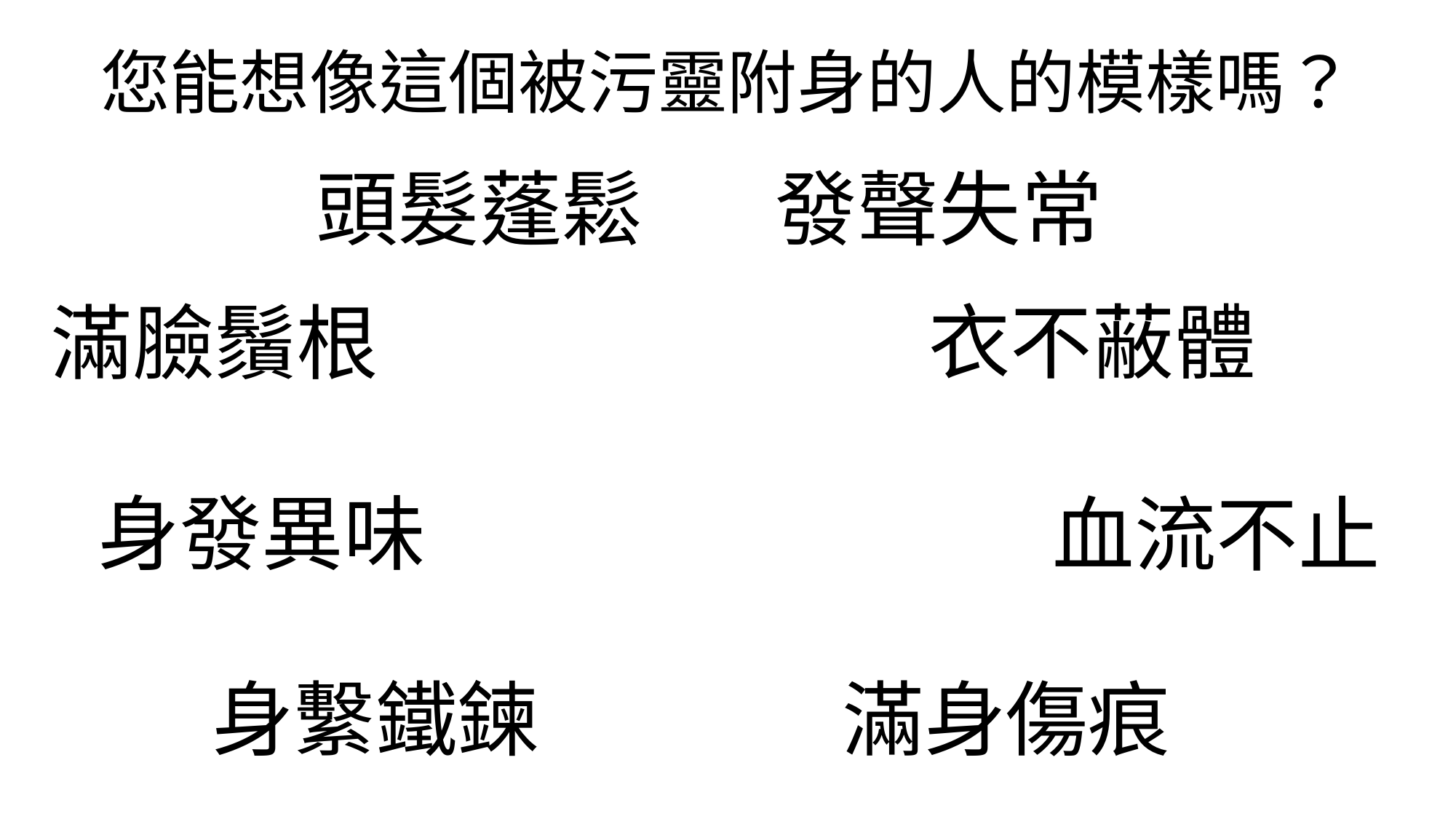

您能想像這個被污靈附身的人的模樣嗎？
頭髮蓬鬆
發聲失常
衣不蔽體
滿臉鬚根
身發異味
血流不止
滿身傷痕
身繫鐵鍊